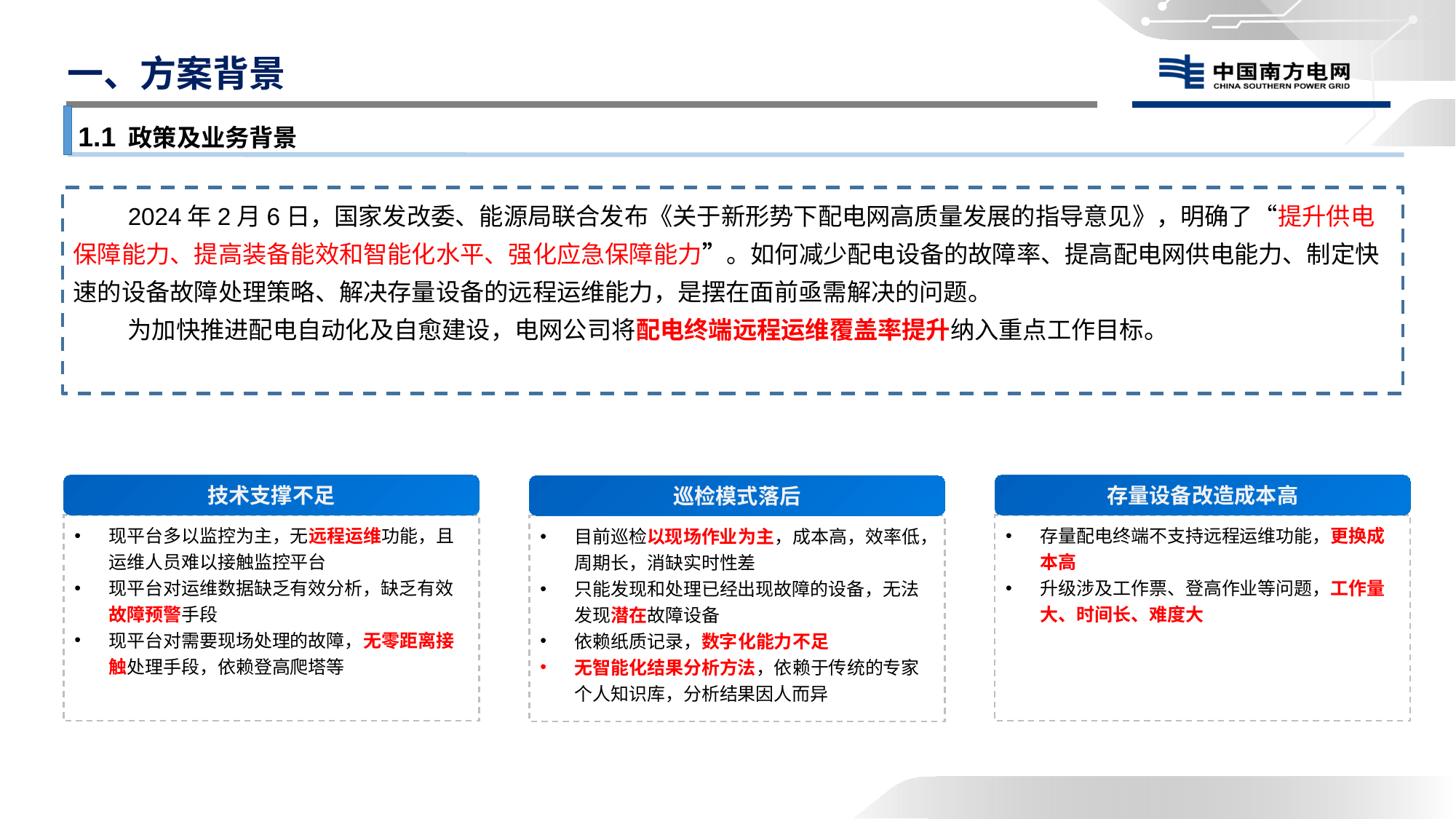

一、方案背景

1.1 政策及业务背景
2024年2月6日，国家发改委、能源局联合发布《关于新形势下配电网高质量发展的指导意见》，明确了“提升供电保障能力、提高装备能效和智能化水平、强化应急保障能力”。如何减少配电设备的故障率、提高配电网供电能力、制定快速的设备故障处理策略、解决存量设备的远程运维能力，是摆在面前亟需解决的问题。
为加快推进配电自动化及自愈建设，电网公司将配电终端远程运维覆盖率提升纳入重点工作目标。

技术支撑不足
现平台多以监控为主，无远程运维功能，且运维人员难以接触监控平台
现平台对运维数据缺乏有效分析，缺乏有效故障预警手段
现平台对需要现场处理的故障，无零距离接触处理手段，依赖登高爬塔等

存量设备改造成本高
存量配电终端不支持远程运维功能，更换成本高
升级涉及工作票、登高作业等问题，工作量大、时间长、难度大
巡检模式落后
目前巡检以现场作业为主，成本高，效率低，周期长，消缺实时性差
只能发现和处理已经出现故障的设备，无法发现潜在故障设备
依赖纸质记录，数字化能力不足
无智能化结果分析方法，依赖于传统的专家个人知识库，分析结果因人而异